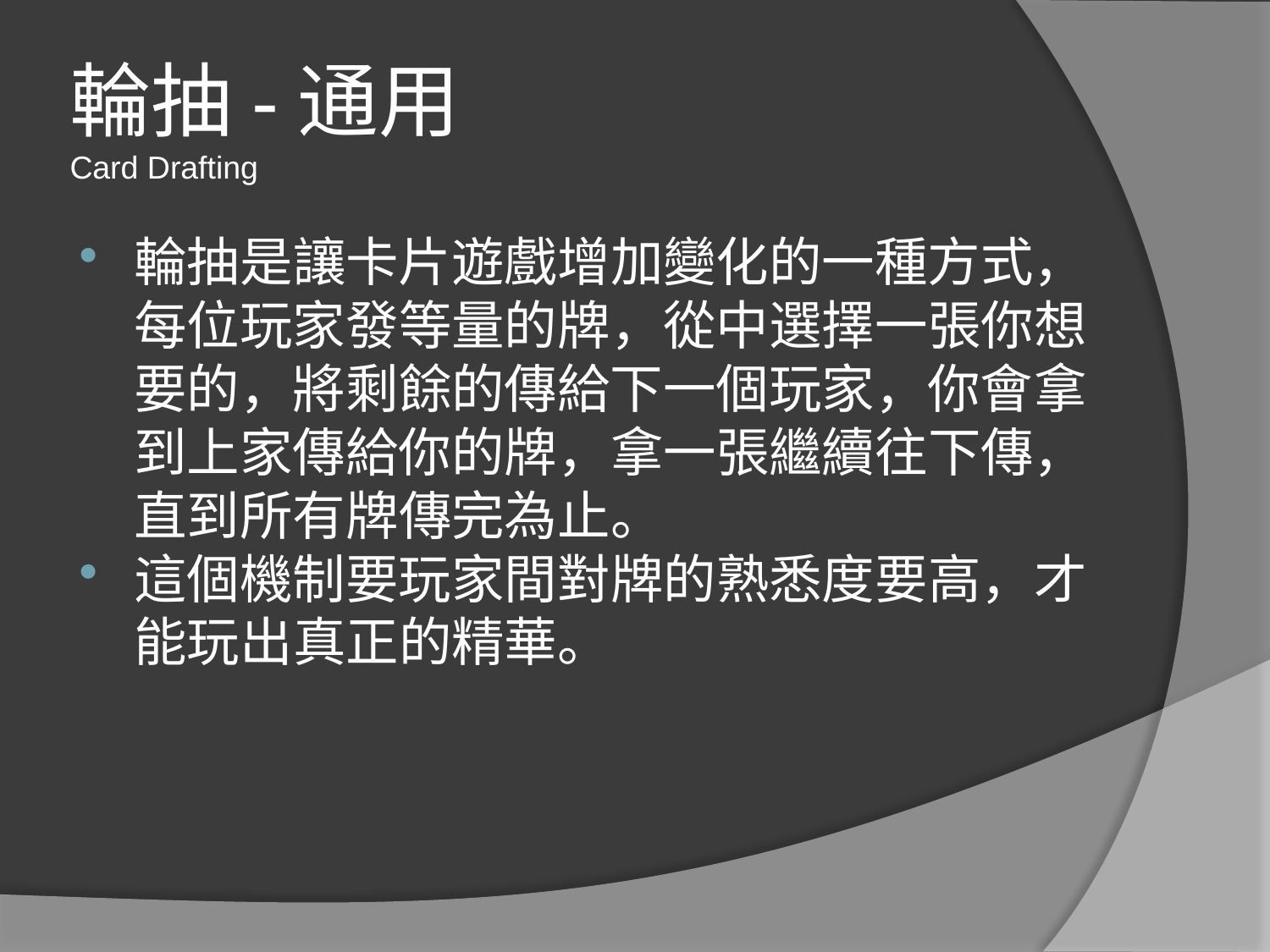

輪抽-通用
Card Drafting
輪抽是讓卡片遊戲增加變化的一種方式，每位玩家發等量的牌，從中選擇一張你想要的，將剩餘的傳給下一個玩家，你會拿到上家傳給你的牌，拿一張繼續往下傳，直到所有牌傳完為止。
這個機制要玩家間對牌的熟悉度要高，才能玩出真正的精華。